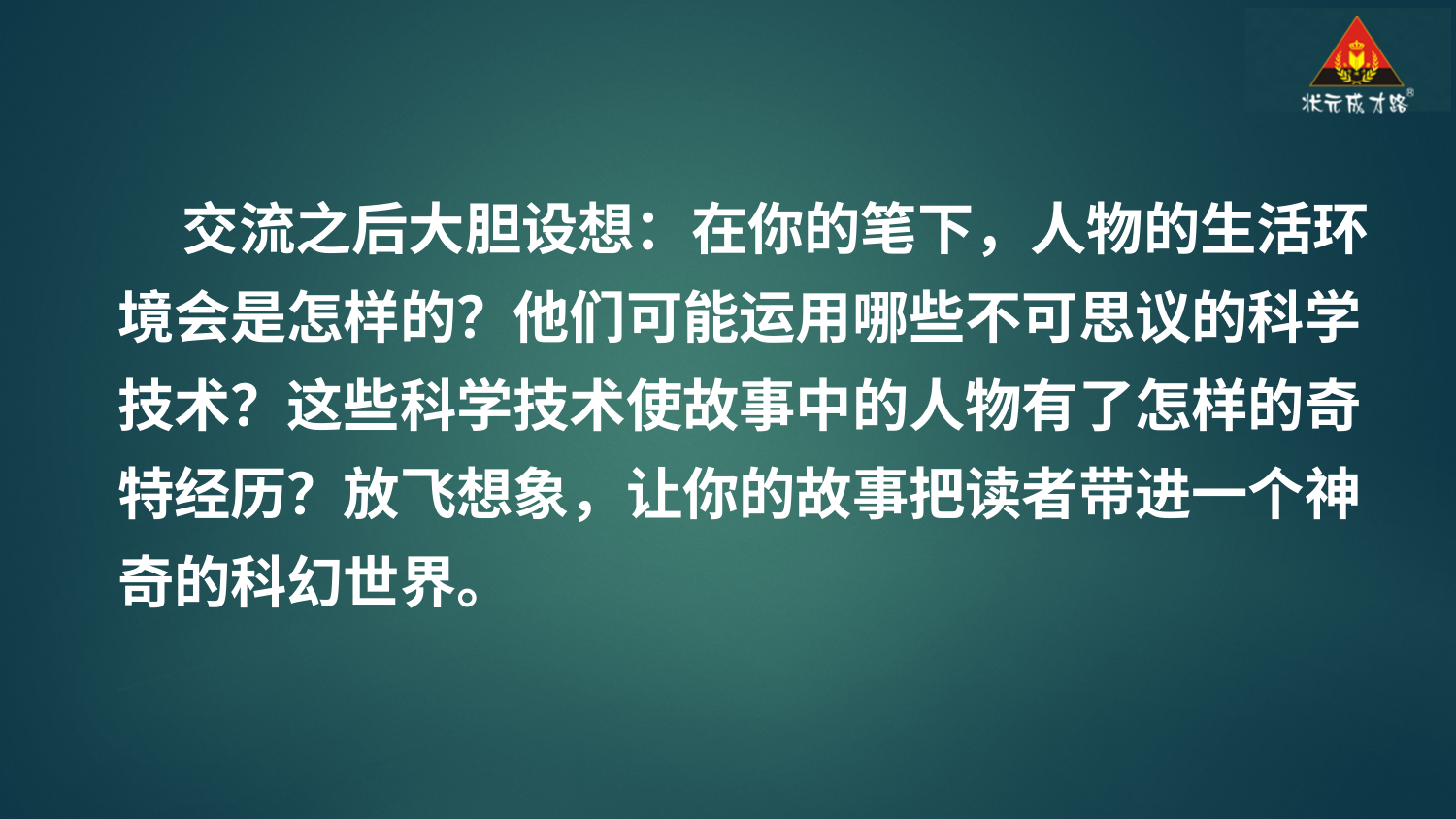

交流之后大胆设想：在你的笔下，人物的生活环境会是怎样的？他们可能运用哪些不可思议的科学技术？这些科学技术使故事中的人物有了怎样的奇特经历？放飞想象，让你的故事把读者带进一个神奇的科幻世界。